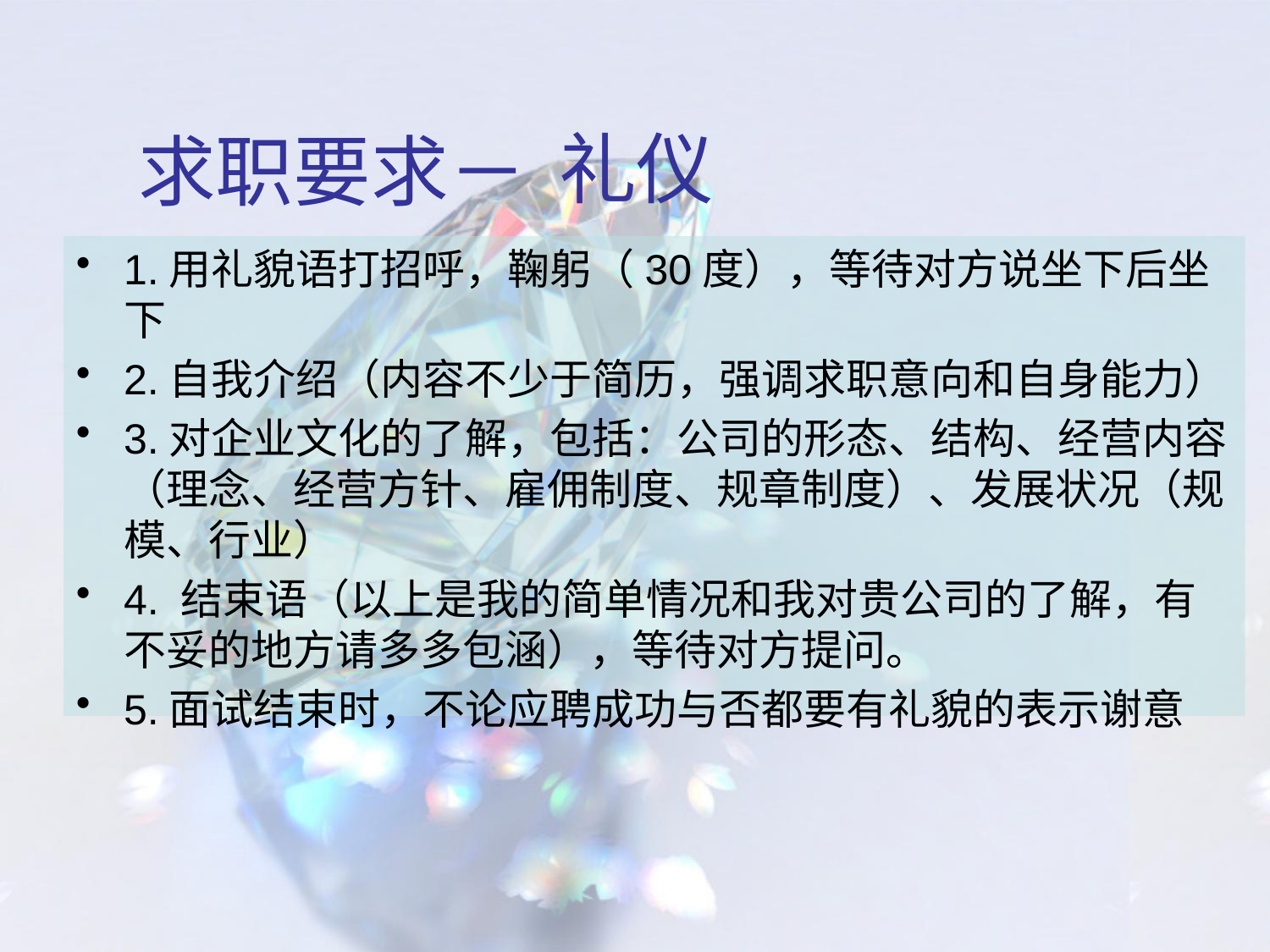

# 礼仪
求职要求－
1.用礼貌语打招呼，鞠躬（30度），等待对方说坐下后坐下
2.自我介绍（内容不少于简历，强调求职意向和自身能力）
3.对企业文化的了解，包括：公司的形态、结构、经营内容（理念、经营方针、雇佣制度、规章制度）、发展状况（规模、行业）
4. 结束语（以上是我的简单情况和我对贵公司的了解，有不妥的地方请多多包涵），等待对方提问。
5.面试结束时，不论应聘成功与否都要有礼貌的表示谢意